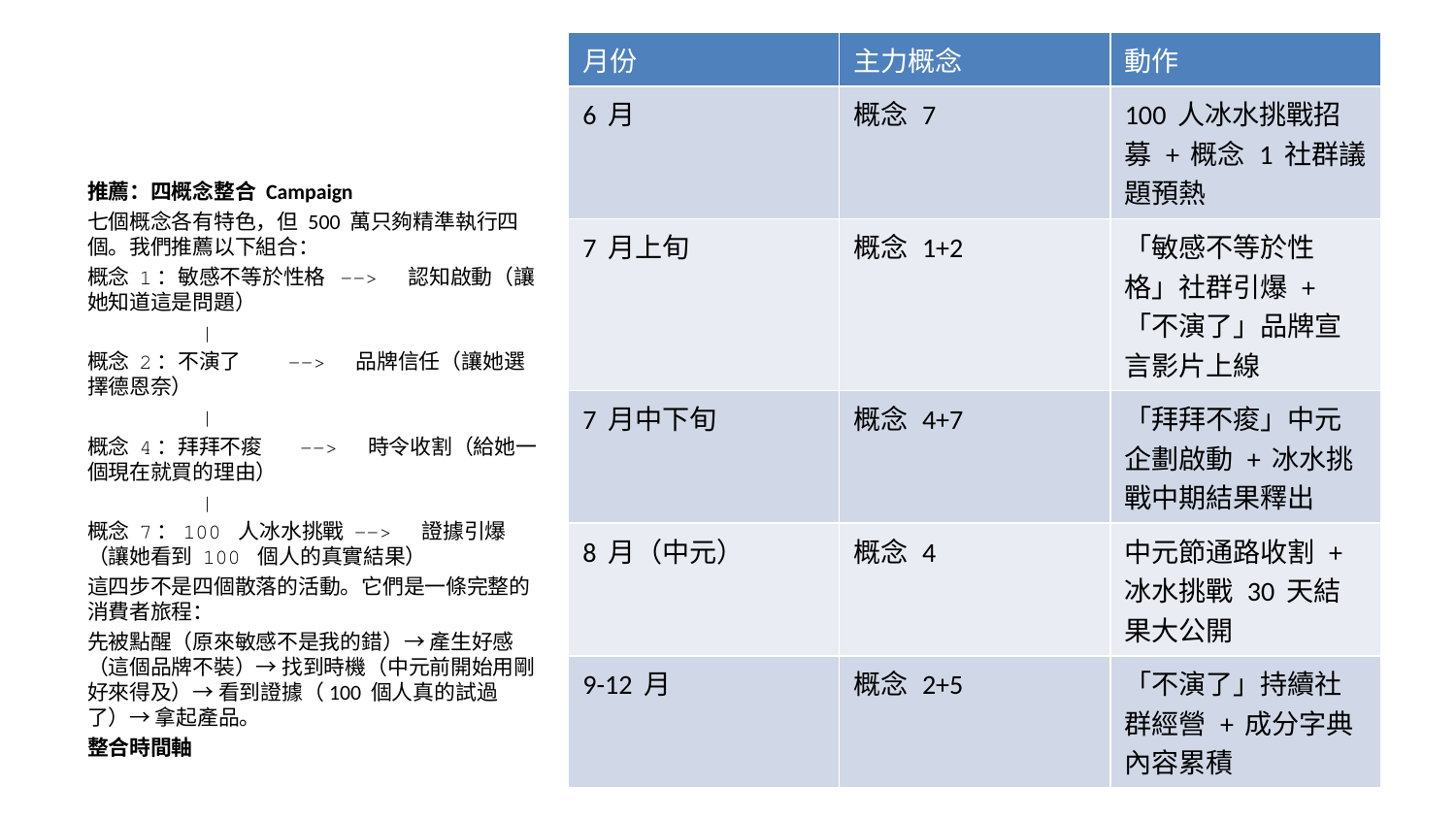

| 月份 | 主力概念 | 動作 |
| --- | --- | --- |
| 6 月 | 概念 7 | 100 人冰水挑戰招募 + 概念 1 社群議題預熱 |
| 7 月上旬 | 概念 1+2 | 「敏感不等於性格」社群引爆 +「不演了」品牌宣言影片上線 |
| 7 月中下旬 | 概念 4+7 | 「拜拜不痠」中元企劃啟動 + 冰水挑戰中期結果釋出 |
| 8 月（中元） | 概念 4 | 中元節通路收割 + 冰水挑戰 30 天結果大公開 |
| 9-12 月 | 概念 2+5 | 「不演了」持續社群經營 + 成分字典內容累積 |
推薦：四概念整合 Campaign
七個概念各有特色，但 500 萬只夠精準執行四個。我們推薦以下組合：
概念 1：敏感不等於性格  -->  認知啟動（讓她知道這是問題）
         |
概念 2：不演了         -->  品牌信任（讓她選擇德恩奈）
         |
概念 4：拜拜不痠       -->  時令收割（給她一個現在就買的理由）
         |
概念 7：100 人冰水挑戰 -->  證據引爆（讓她看到 100 個人的真實結果）
這四步不是四個散落的活動。它們是一條完整的消費者旅程：
先被點醒（原來敏感不是我的錯）→ 產生好感（這個品牌不裝）→ 找到時機（中元前開始用剛好來得及）→ 看到證據（100 個人真的試過了）→ 拿起產品。
整合時間軸